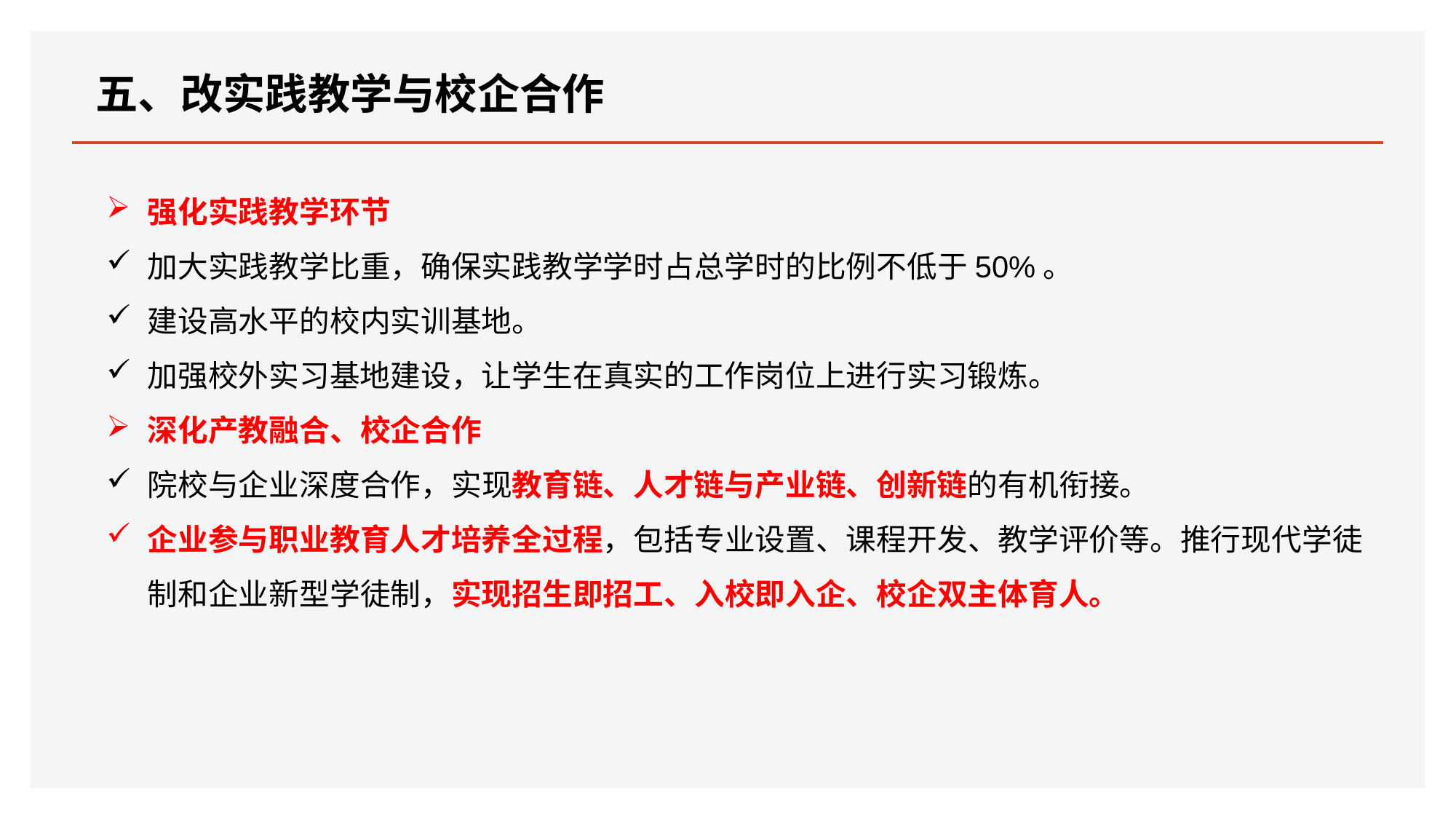

五、改实践教学与校企合作
强化实践教学环节
加大实践教学比重，确保实践教学学时占总学时的比例不低于50%。
建设高水平的校内实训基地。
加强校外实习基地建设，让学生在真实的工作岗位上进行实习锻炼。
深化产教融合、校企合作
院校与企业深度合作，实现教育链、人才链与产业链、创新链的有机衔接。
企业参与职业教育人才培养全过程，包括专业设置、课程开发、教学评价等。推行现代学徒制和企业新型学徒制，实现招生即招工、入校即入企、校企双主体育人。